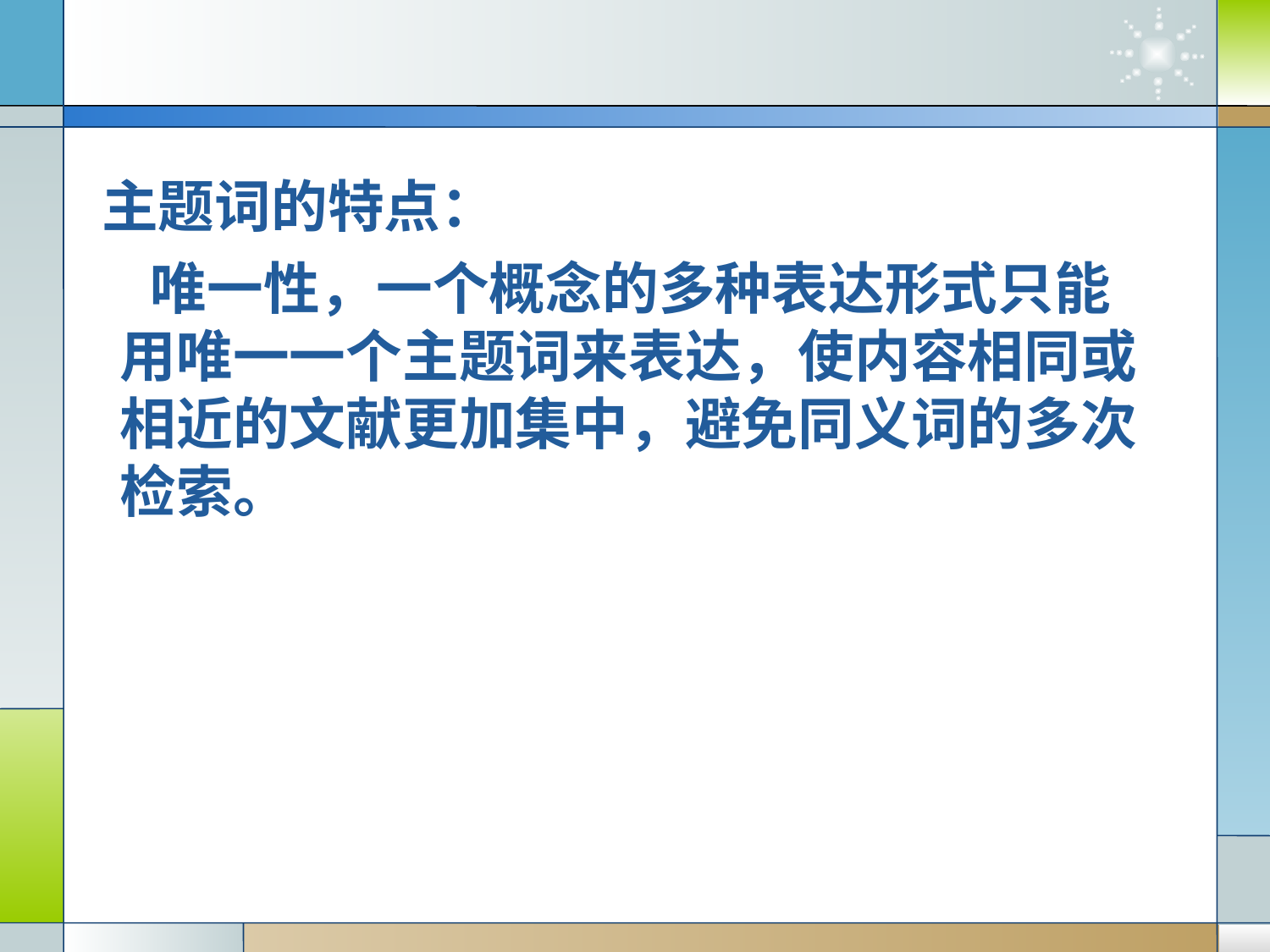

主题词的特点：
     唯一性，一个概念的多种表达形式只能用唯一一个主题词来表达，使内容相同或相近的文献更加集中，避免同义词的多次检索。